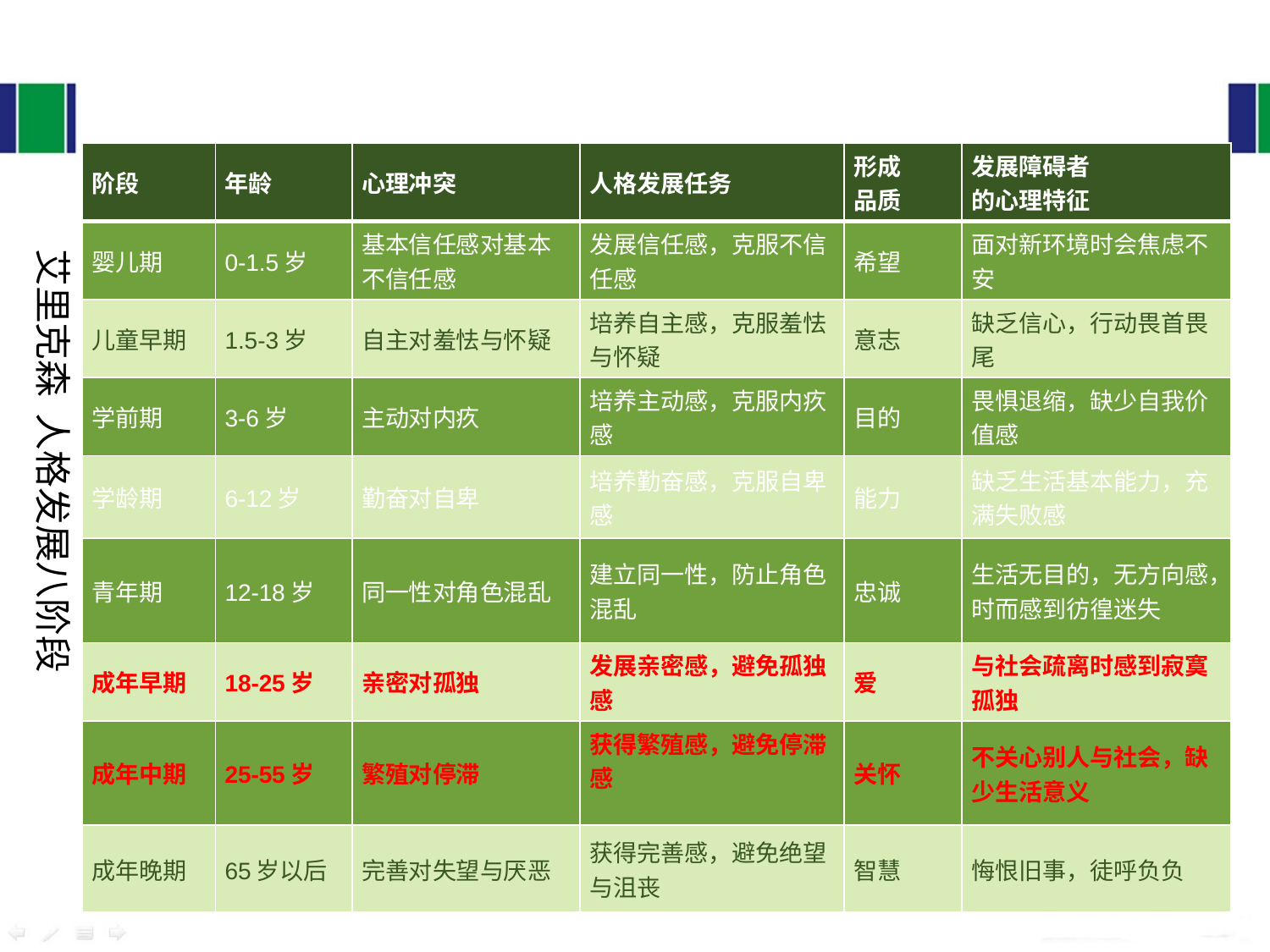

| 阶段 | 年龄 | 心理冲突 | 人格发展任务 | 形成 品质 | 发展障碍者 的心理特征 |
| --- | --- | --- | --- | --- | --- |
| 婴儿期 | 0-1.5岁 | 基本信任感对基本不信任感 | 发展信任感，克服不信任感 | 希望 | 面对新环境时会焦虑不安 |
| 儿童早期 | 1.5-3岁 | 自主对羞怯与怀疑 | 培养自主感，克服羞怯与怀疑 | 意志 | 缺乏信心，行动畏首畏尾 |
| 学前期 | 3-6岁 | 主动对内疚 | 培养主动感，克服内疚感 | 目的 | 畏惧退缩，缺少自我价值感 |
| 学龄期 | 6-12岁 | 勤奋对自卑 | 培养勤奋感，克服自卑感 | 能力 | 缺乏生活基本能力，充满失败感 |
| 青年期 | 12-18岁 | 同一性对角色混乱 | 建立同一性，防止角色混乱 | 忠诚 | 生活无目的，无方向感，时而感到彷徨迷失 |
| 成年早期 | 18-25岁 | 亲密对孤独 | 发展亲密感，避免孤独感 | 爱 | 与社会疏离时感到寂寞孤独 |
| 成年中期 | 25-55岁 | 繁殖对停滞 | 获得繁殖感，避免停滞感 | 关怀 | 不关心别人与社会，缺少生活意义 |
| 成年晚期 | 65岁以后 | 完善对失望与厌恶 | 获得完善感，避免绝望与沮丧 | 智慧 | 悔恨旧事，徒呼负负 |
艾里克森  人格发展八阶段